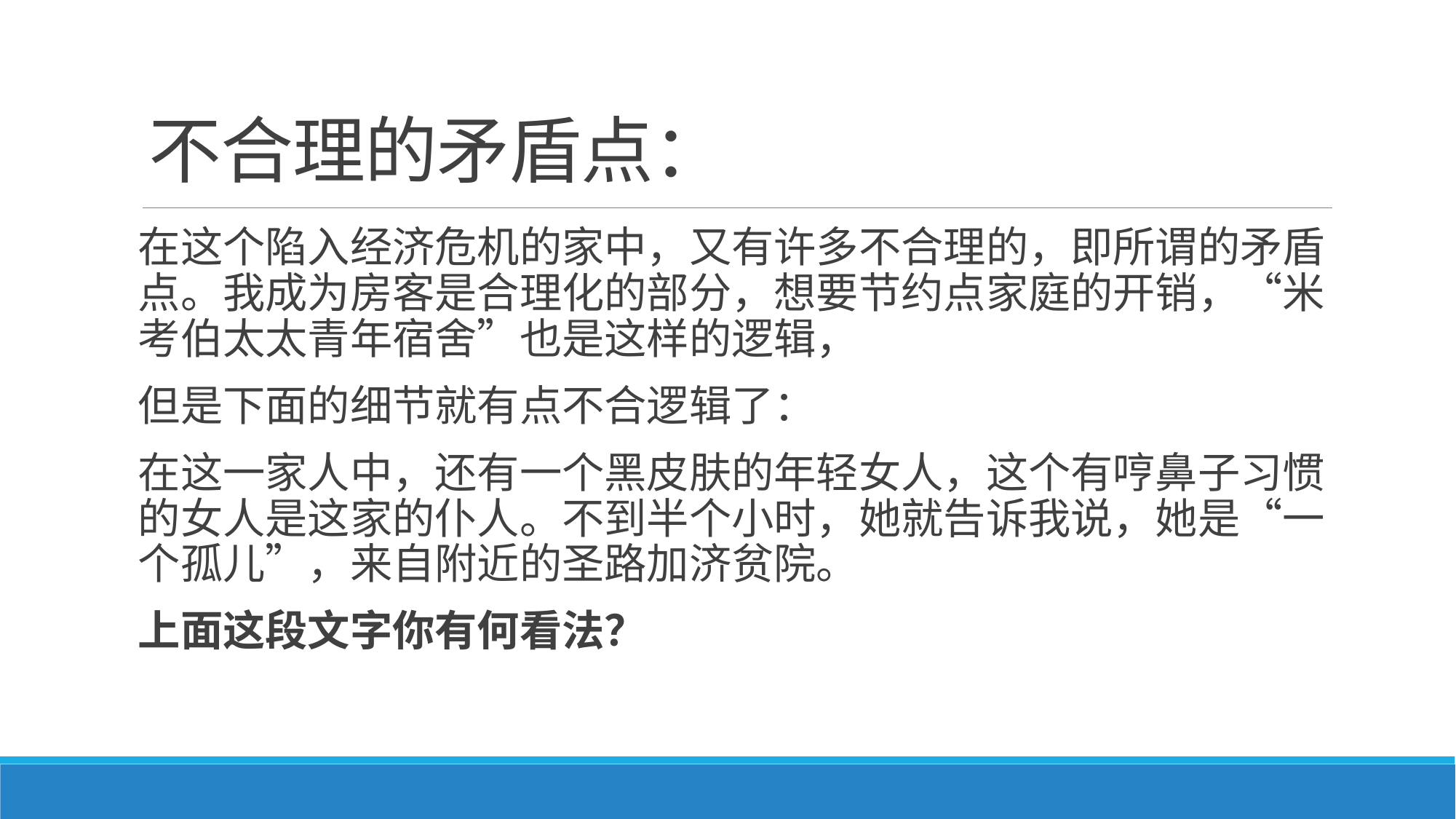

# 不合理的矛盾点：
在这个陷入经济危机的家中，又有许多不合理的，即所谓的矛盾点。我成为房客是合理化的部分，想要节约点家庭的开销，“米考伯太太青年宿舍”也是这样的逻辑，
但是下面的细节就有点不合逻辑了：
在这一家人中，还有一个黑皮肤的年轻女人，这个有哼鼻子习惯的女人是这家的仆人。不到半个小时，她就告诉我说，她是“一个孤儿”，来自附近的圣路加济贫院。
上面这段文字你有何看法？